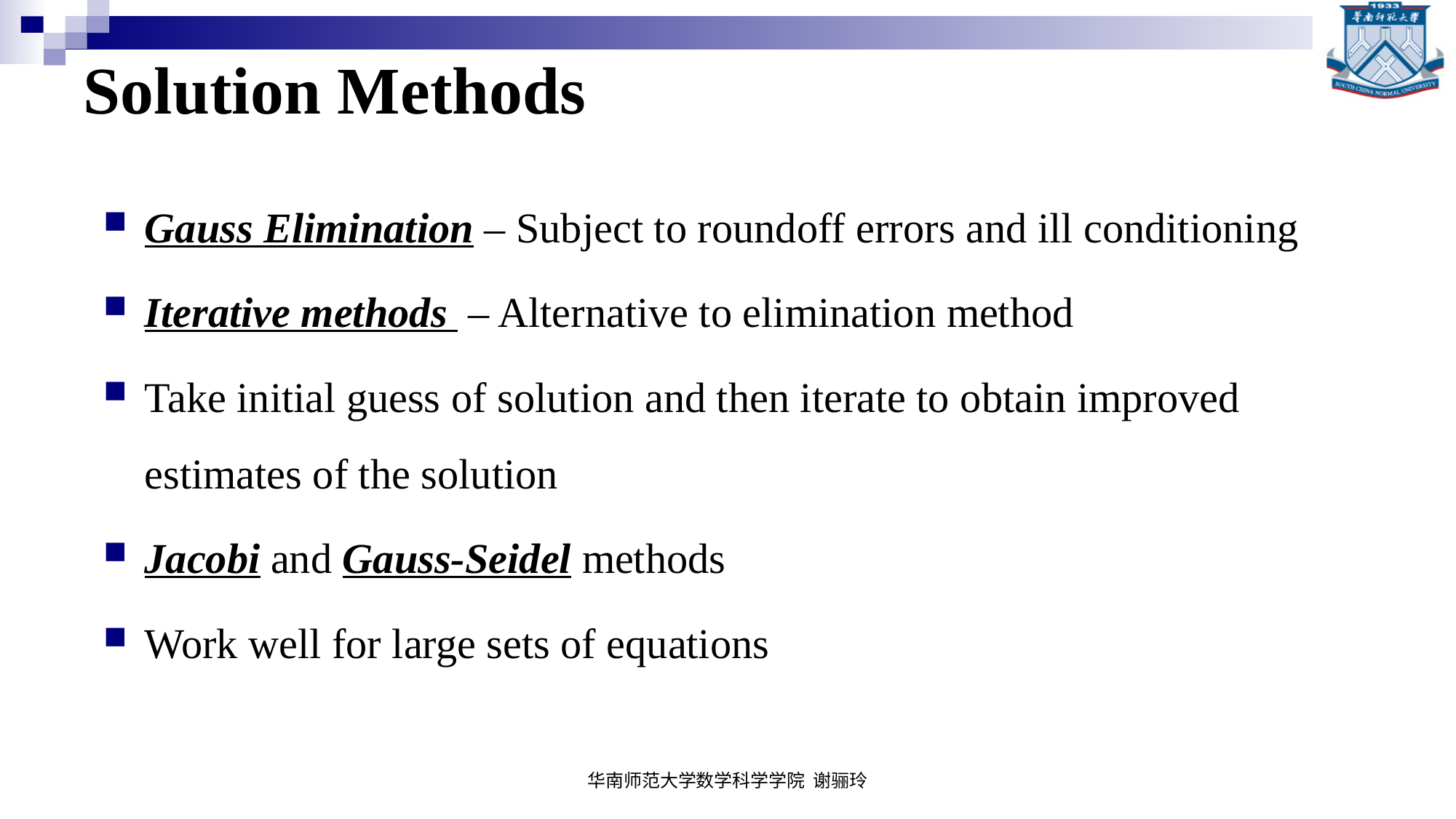

# Solution Methods
Gauss Elimination – Subject to roundoff errors and ill conditioning
Iterative methods  – Alternative to elimination method
Take initial guess of solution and then iterate to obtain improved estimates of the solution
Jacobi and Gauss-Seidel methods
Work well for large sets of equations
华南师范大学数学科学学院  谢骊玲